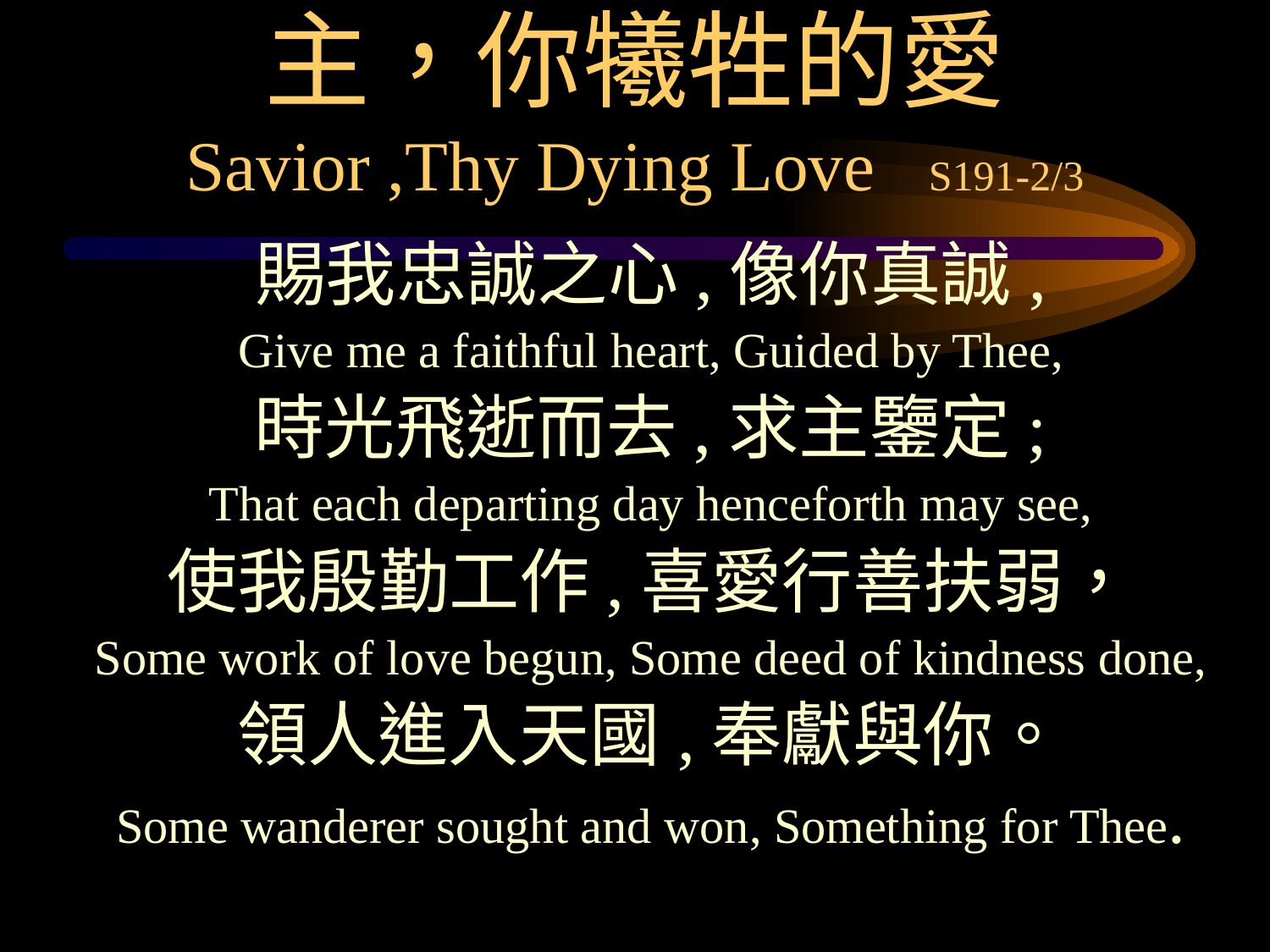

# 主，你犧牲的愛 Savior ,Thy Dying Love   S191-2/3
賜我忠誠之心,像你真誠,
Give me a faithful heart, Guided by Thee,
時光飛逝而去,求主鑒定;
That each departing day henceforth may see,
使我殷勤工作,喜愛行善扶弱，
Some work of love begun, Some deed of kindness done,
領人進入天國,奉獻與你。
Some wanderer sought and won, Something for Thee.